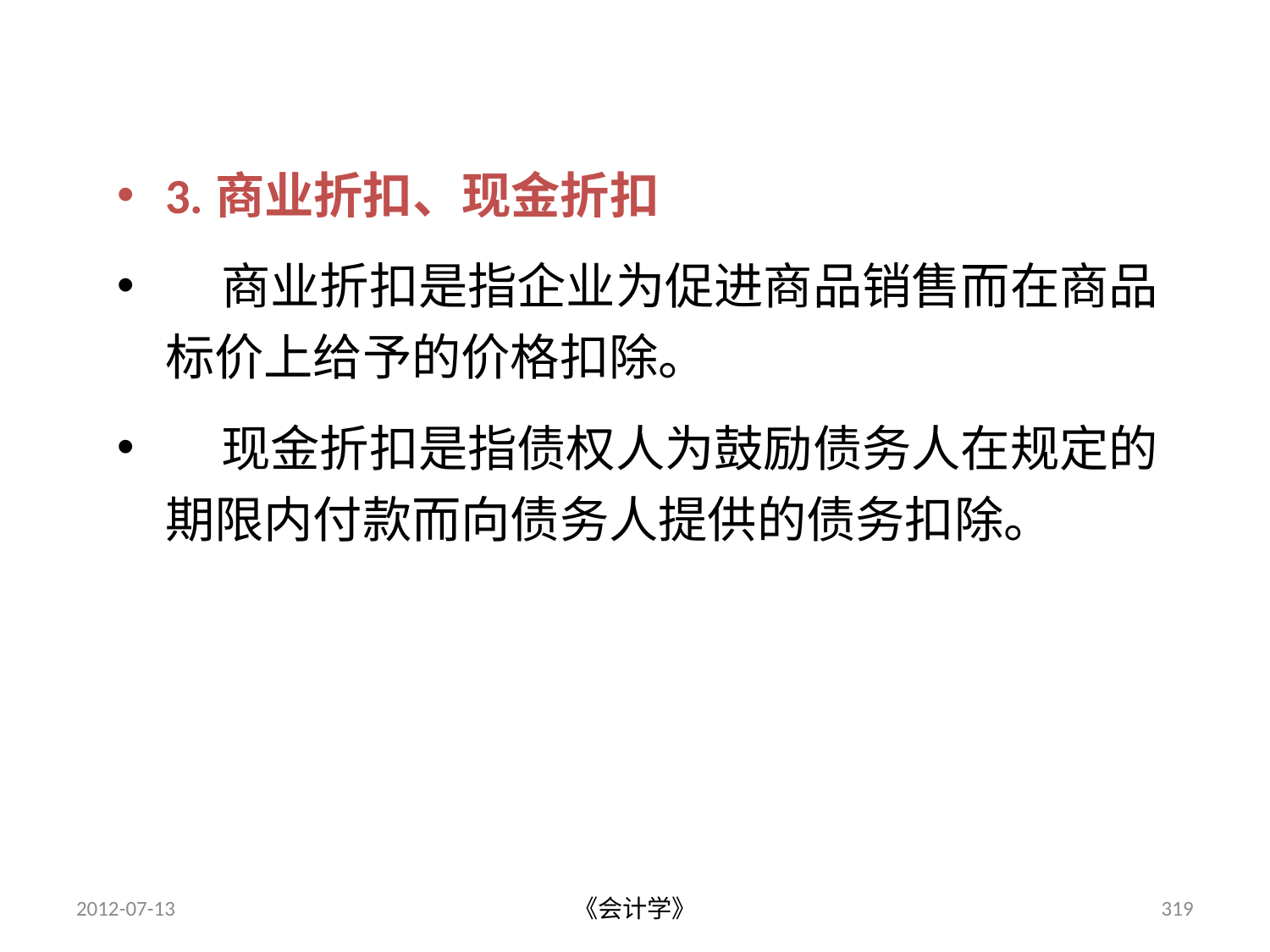

3.商业折扣、现金折扣
    商业折扣是指企业为促进商品销售而在商品标价上给予的价格扣除。
    现金折扣是指债权人为鼓励债务人在规定的期限内付款而向债务人提供的债务扣除。
2012-07-13
《会计学》
319